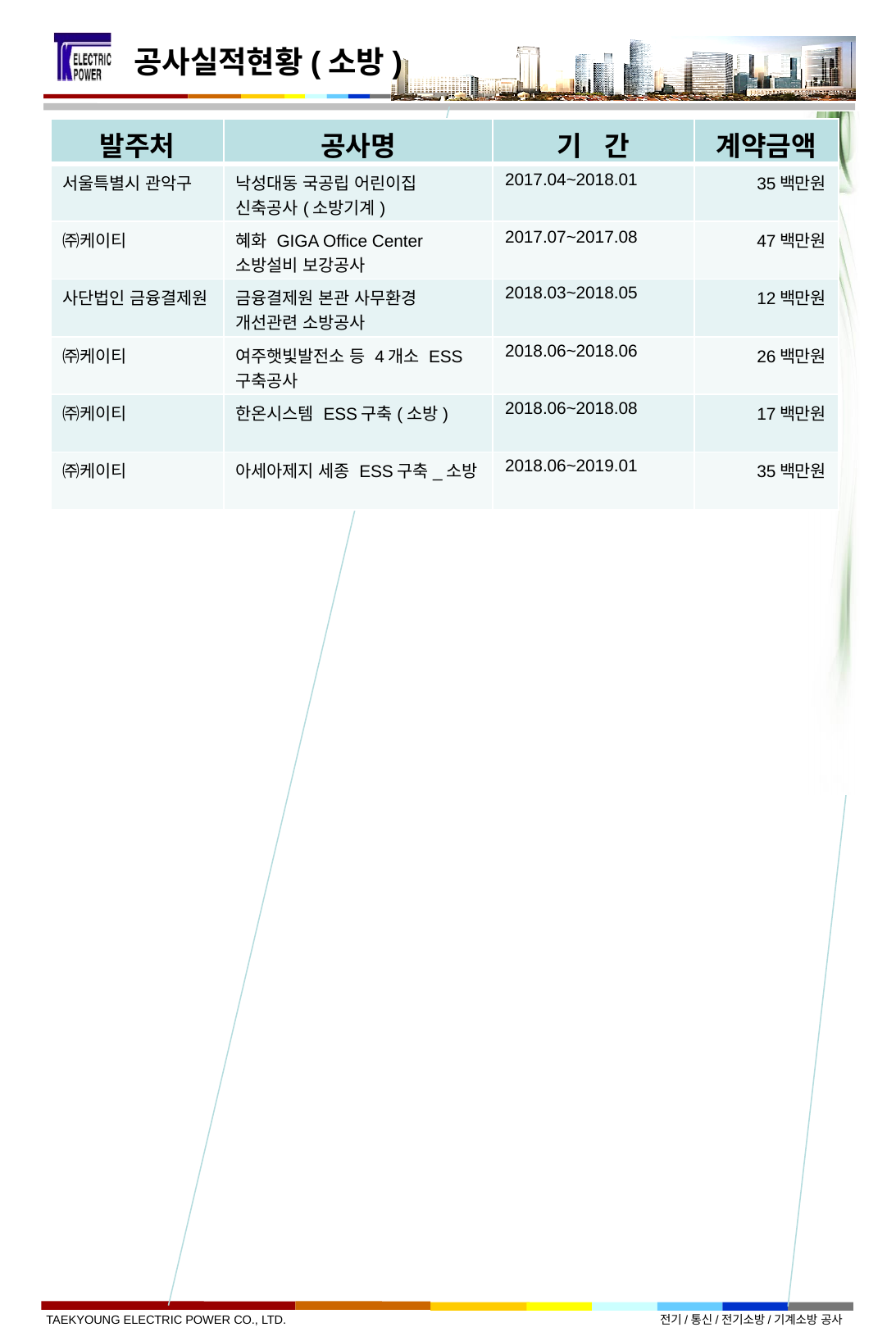

공사실적현황(소방)
| 발주처 | 공사명 | 기 간 | 계약금액 |
| --- | --- | --- | --- |
| 서울특별시 관악구 | 낙성대동 국공립 어린이집 신축공사(소방기계) | 2017.04~2018.01 | 35백만원 |
| ㈜케이티 | 혜화 GIGA Office Center 소방설비 보강공사 | 2017.07~2017.08 | 47백만원 |
| 사단법인 금융결제원 | 금융결제원 본관 사무환경 개선관련 소방공사 | 2018.03~2018.05 | 12백만원 |
| ㈜케이티 | 여주햇빛발전소 등 4개소 ESS 구축공사 | 2018.06~2018.06 | 26백만원 |
| ㈜케이티 | 한온시스템 ESS구축(소방) | 2018.06~2018.08 | 17백만원 |
| ㈜케이티 | 아세아제지 세종 ESS구축\_소방 | 2018.06~2019.01 | 35백만원 |